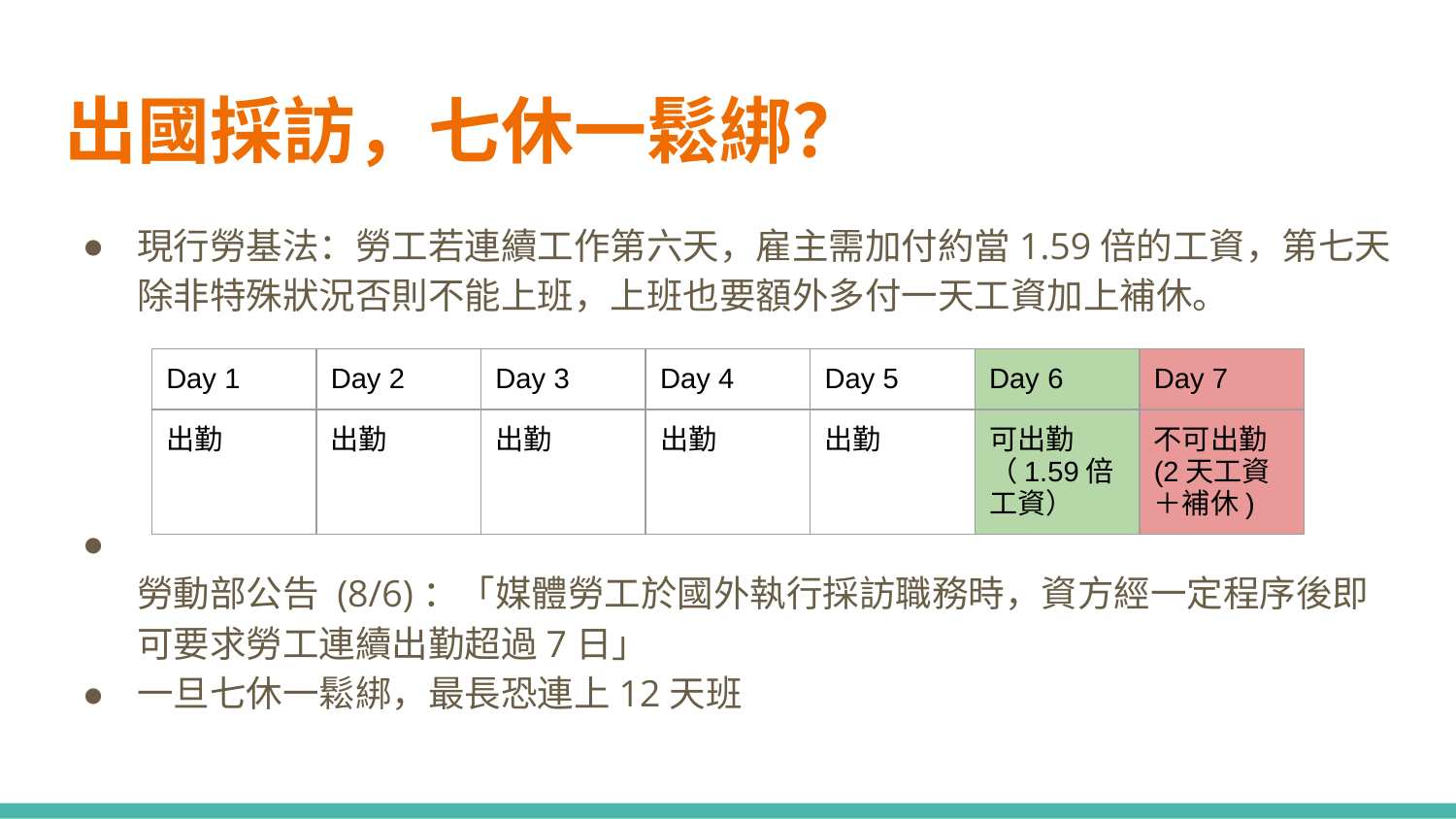

# 出國採訪，七休一鬆綁？
現行勞基法：勞工若連續工作第六天，雇主需加付約當1.59倍的工資，第七天除非特殊狀況否則不能上班，上班也要額外多付一天工資加上補休。

勞動部公告 (8/6)：「媒體勞工於國外執行採訪職務時，資方經一定程序後即可要求勞工連續出勤超過7日」
一旦七休一鬆綁，最長恐連上12天班
| Day 1 | Day 2 | Day 3 | Day 4 | Day 5 | Day 6 | Day 7 |
| --- | --- | --- | --- | --- | --- | --- |
| 出勤 | 出勤 | 出勤 | 出勤 | 出勤 | 可出勤 （1.59倍工資） | 不可出勤 (2天工資＋補休) |